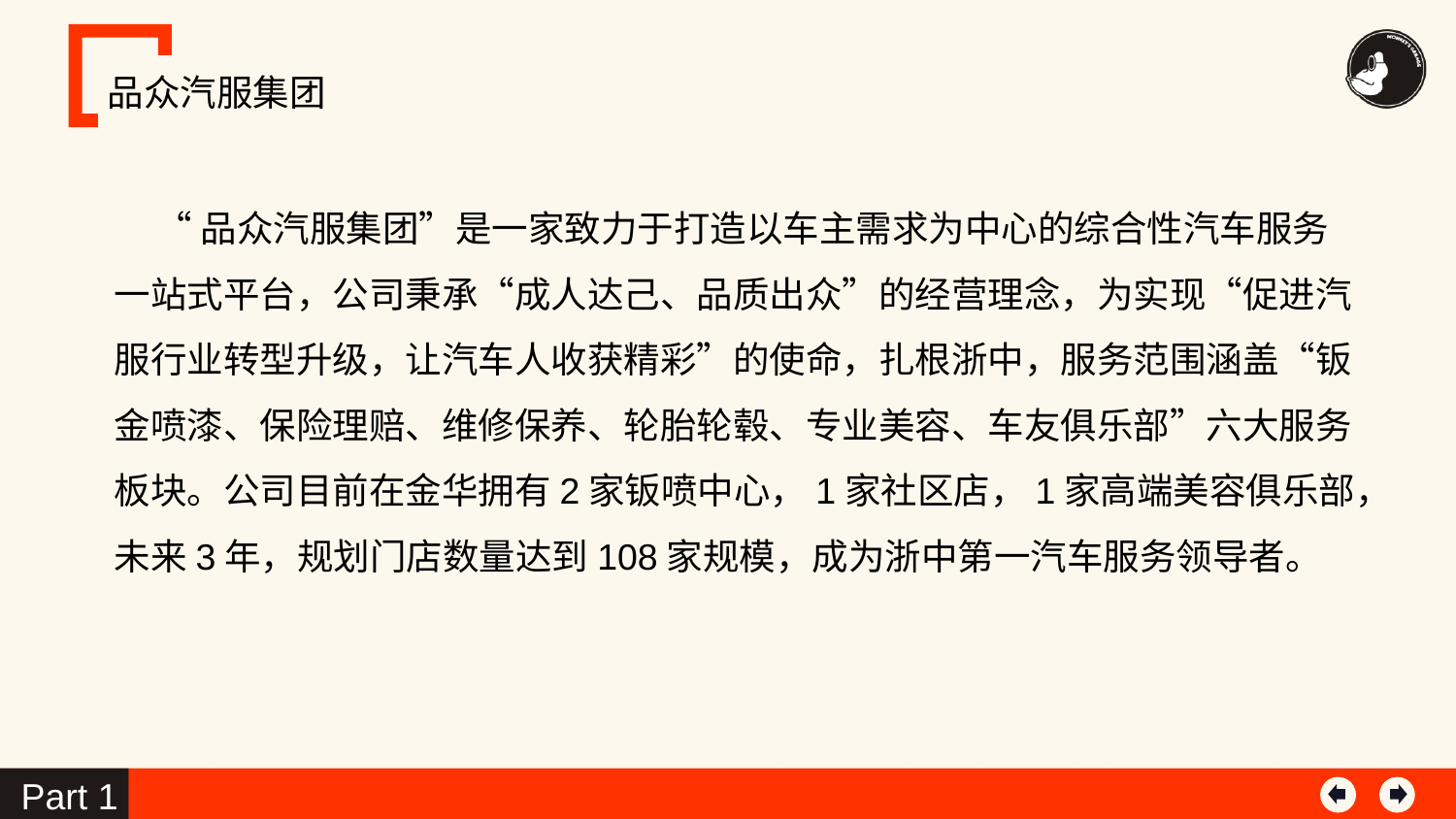

品众汽服集团
     “品众汽服集团”是一家致力于打造以车主需求为中心的综合性汽车服务一站式平台，公司秉承“成人达己、品质出众”的经营理念，为实现“促进汽服行业转型升级，让汽车人收获精彩”的使命，扎根浙中，服务范围涵盖“钣金喷漆、保险理赔、维修保养、轮胎轮毂、专业美容、车友俱乐部”六大服务板块。公司目前在金华拥有2家钣喷中心，1家社区店，1家高端美容俱乐部，未来3年，规划门店数量达到108家规模，成为浙中第一汽车服务领导者。

Part 1